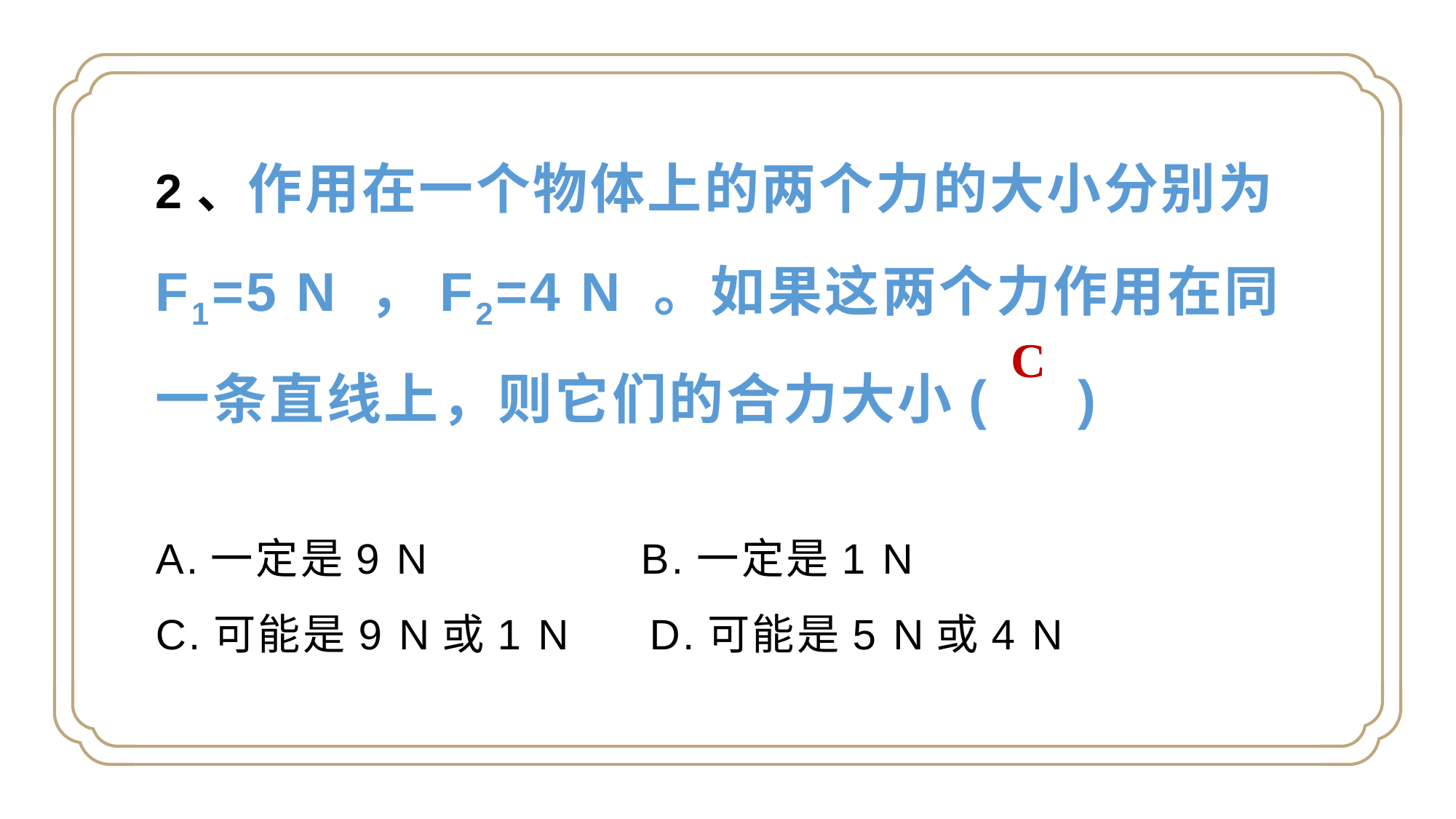

2、作用在一个物体上的两个力的大小分别为F1=5 N ，F2=4 N 。如果这两个力作用在同一条直线上，则它们的合力大小(     )

A.一定是9 N	           B.一定是1 N
C.可能是9 N或1 N	    D.可能是5 N或4 N

C